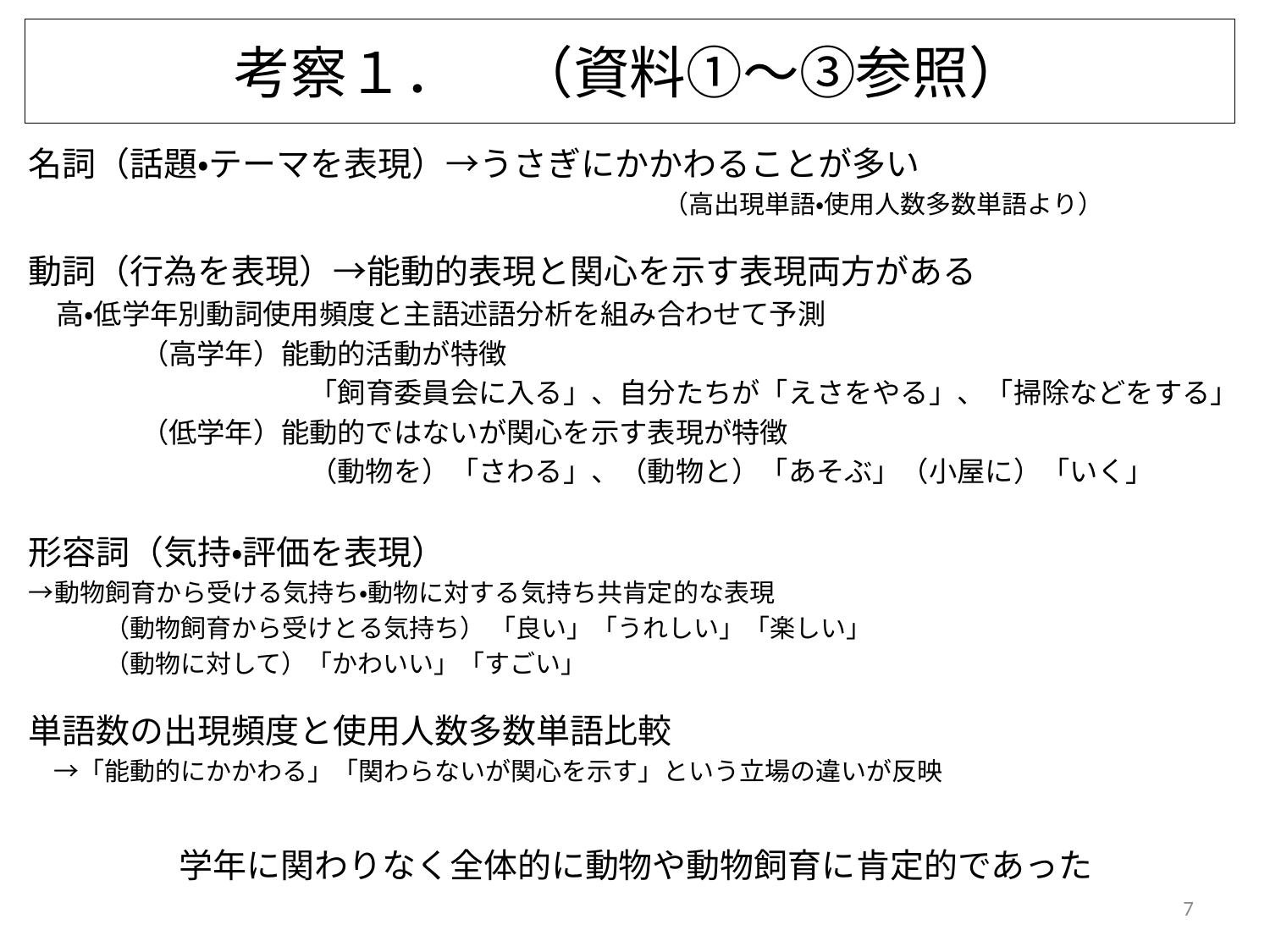

# 考察１．　（資料①～③参照）
名詞（話題・テーマを表現）→うさぎにかかわることが多い
　　　　　　　　　　　　　　　　　　　　　　　　　（高出現単語・使用人数多数単語より）

動詞（行為を表現）→能動的表現と関心を示す表現両方がある
　高・低学年別動詞使用頻度と主語述語分析を組み合わせて予測
　　　　（高学年）能動的活動が特徴
　　　　　　　　　　「飼育委員会に入る」、自分たちが「えさをやる」、「掃除などをする」
　　　　（低学年）能動的ではないが関心を示す表現が特徴
　　　　　　　　　　（動物を）「さわる」、（動物と）「あそぶ」（小屋に）「いく」

形容詞（気持・評価を表現）
→動物飼育から受ける気持ち・動物に対する気持ち共肯定的な表現
　　　（動物飼育から受けとる気持ち） 「良い」「うれしい」「楽しい」
　　　（動物に対して）「かわいい」「すごい」

単語数の出現頻度と使用人数多数単語比較
　→「能動的にかかわる」「関わらないが関心を示す」という立場の違いが反映

学年に関わりなく全体的に動物や動物飼育に肯定的であった
7